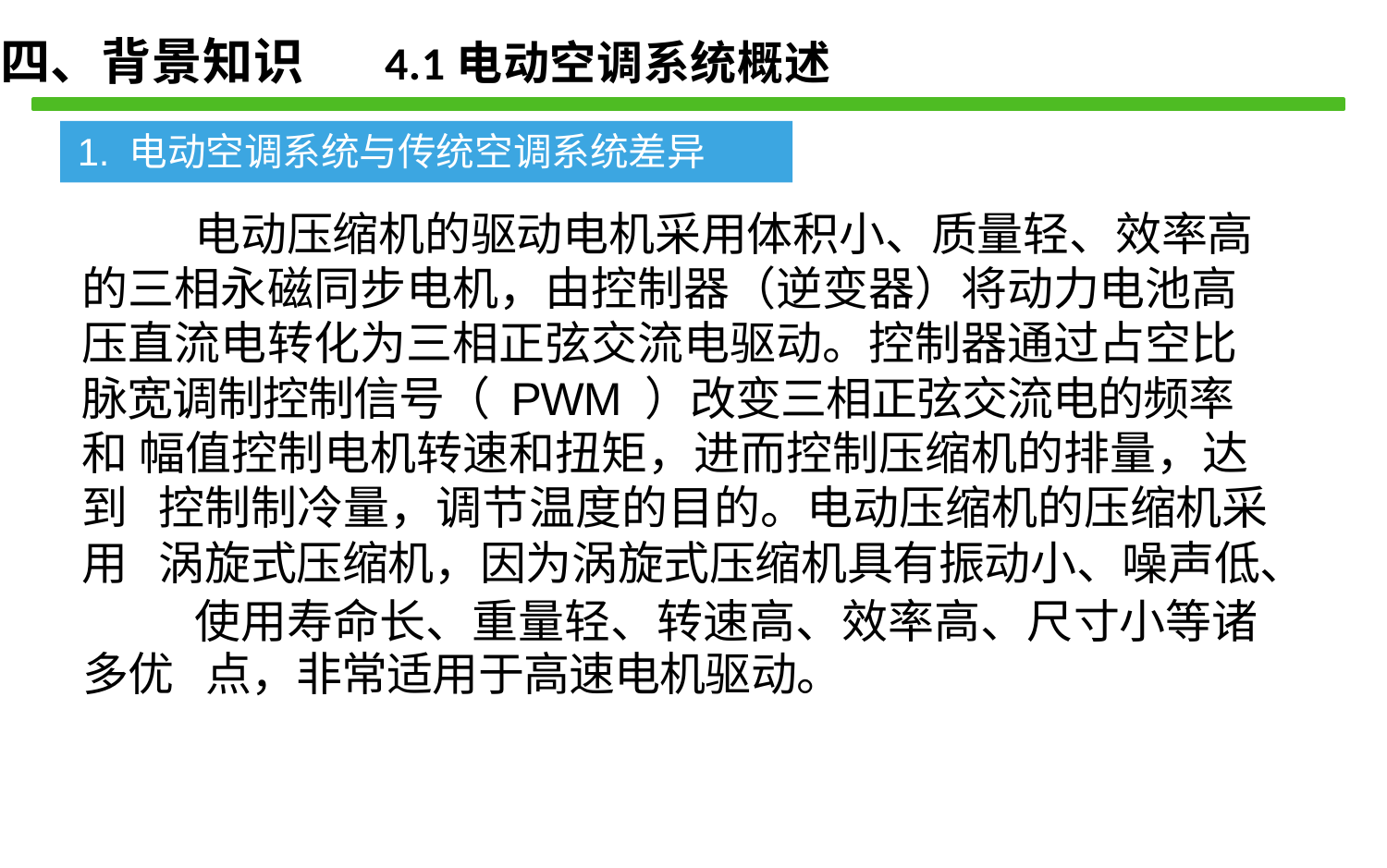

四、背景知识     4.1电动空调系统概述

1. 电动空调系统与传统空调系统差异

电动压缩机的驱动电机采用体积小、质量轻、效率高  的三相永磁同步电机，由控制器（逆变器）将动力电池高   压直流电转化为三相正弦交流电驱动。控制器通过占空比   脉宽调制控制信号（ PWM ）改变三相正弦交流电的频率和 幅值控制电机转速和扭矩，进而控制压缩机的排量，达到   控制制冷量，调节温度的目的。电动压缩机的压缩机采用   涡旋式压缩机，因为涡旋式压缩机具有振动小、噪声低、
使用寿命长、重量轻、转速高、效率高、尺寸小等诸多优   点，非常适用于高速电机驱动。